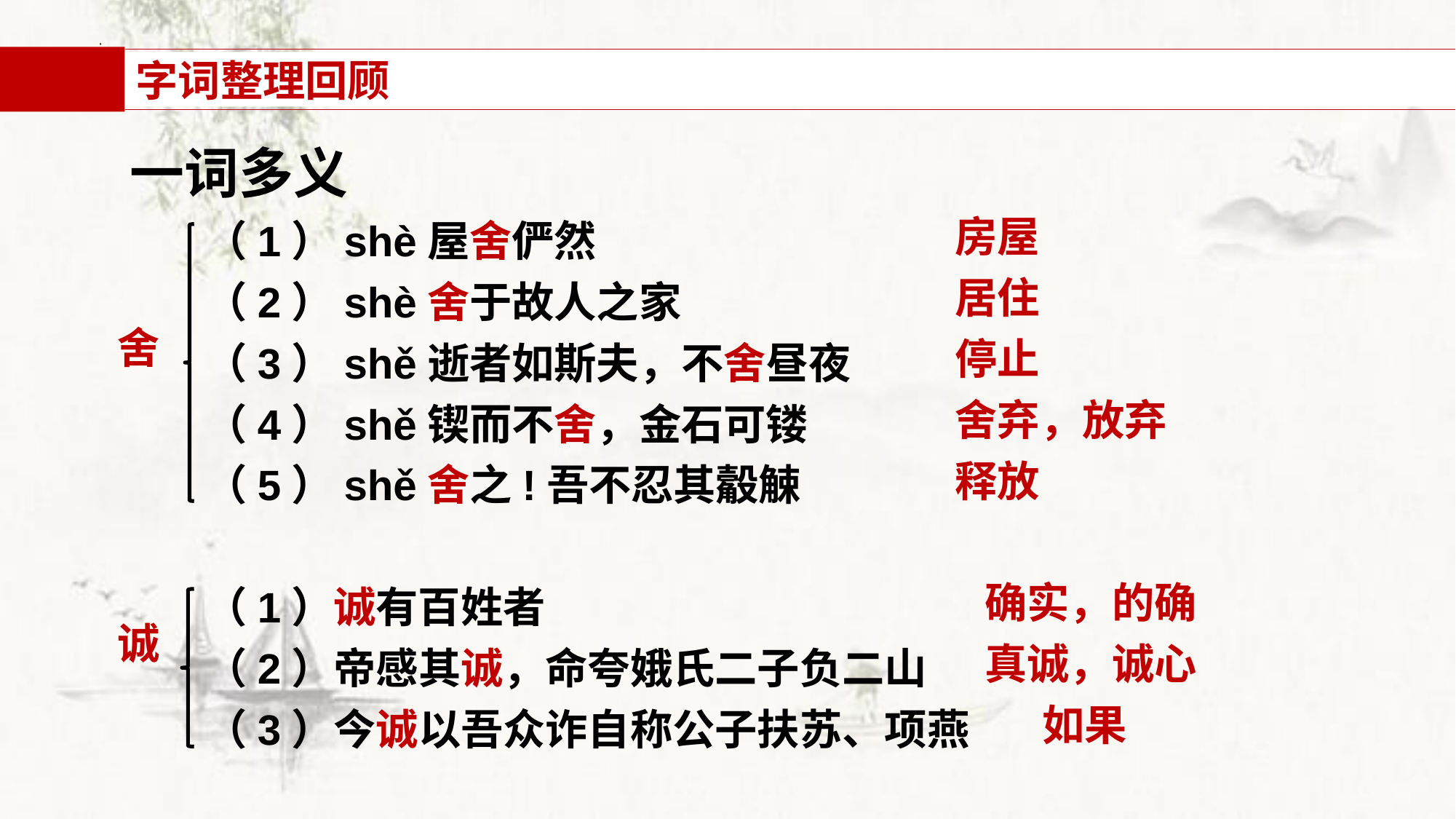

字词整理回顾
一词多义

房屋
居住
停止
舍弃，放弃
释放

  确实，的确
  真诚，诚心
        如果
（1）shè屋舍俨然
（2）shè舍于故人之家
（3）shě逝者如斯夫，不舍昼夜
（4）shě锲而不舍，金石可镂
（5）shě舍之!吾不忍其觳觫

（1）诚有百姓者
（2）帝感其诚，命夸娥氏二子负二山
（3）今诚以吾众诈自称公子扶苏、项燕

子路、曾皙、冉有、公西华侍坐
舍

诚